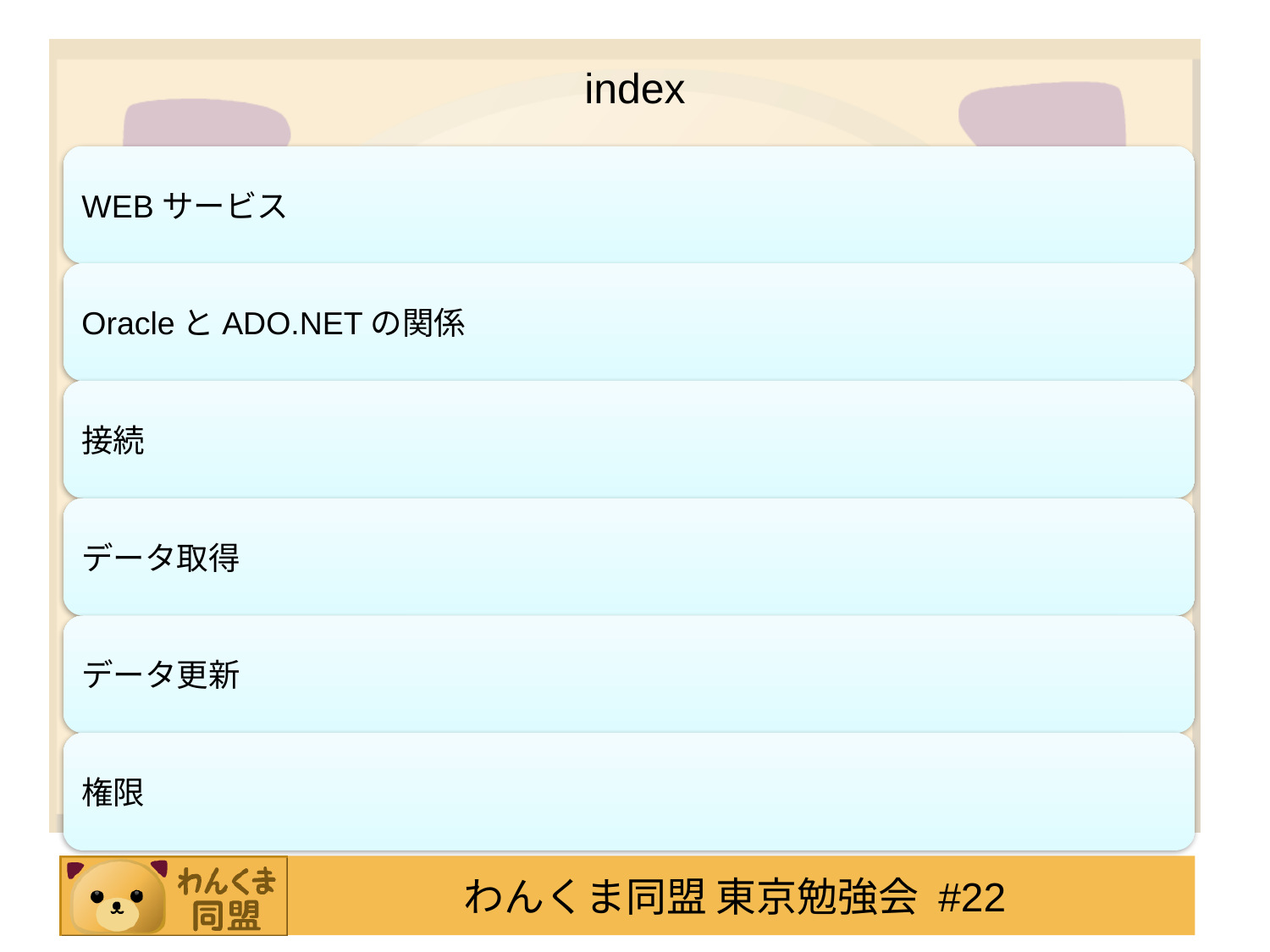

# index
WEBサービス
データ取得
データ更新
権限
接続
OracleとADO.NETの関係